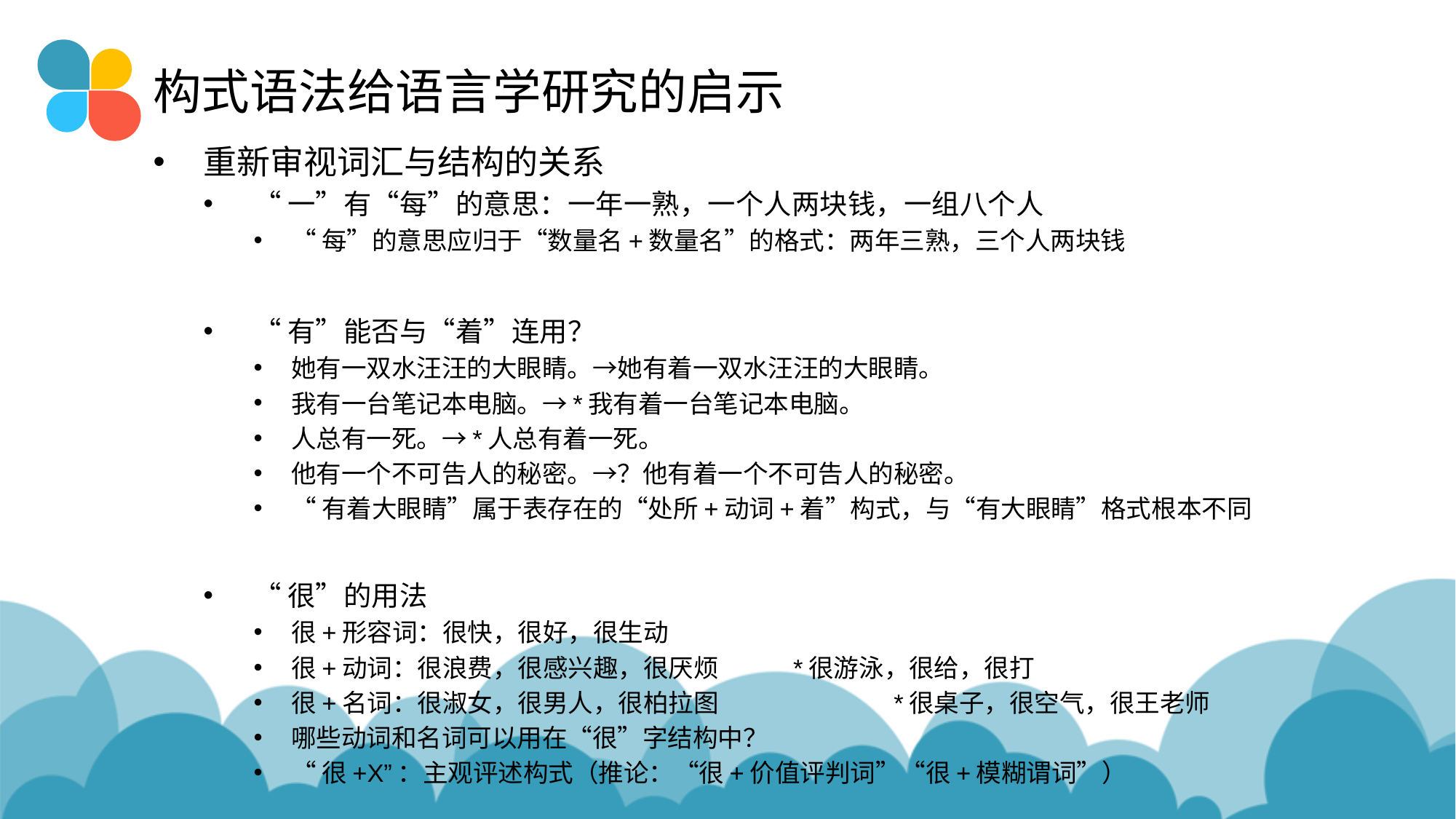

# 构式语法给语言学研究的启示
重新审视词汇与结构的关系
“一”有“每”的意思：一年一熟，一个人两块钱，一组八个人
“每”的意思应归于“数量名+数量名”的格式：两年三熟，三个人两块钱

“有”能否与“着”连用？
她有一双水汪汪的大眼睛。→她有着一双水汪汪的大眼睛。
我有一台笔记本电脑。→*我有着一台笔记本电脑。
人总有一死。→*人总有着一死。
他有一个不可告人的秘密。→？他有着一个不可告人的秘密。
“有着大眼睛”属于表存在的“处所+动词+着”构式，与“有大眼睛”格式根本不同

“很”的用法
很+形容词：很快，很好，很生动
很+动词：很浪费，很感兴趣，很厌烦		*很游泳，很给，很打
很+名词：很淑女，很男人，很柏拉图	 	*很桌子，很空气，很王老师
哪些动词和名词可以用在“很”字结构中？
“很+X”：主观评述构式（推论：“很+价值评判词”“很+模糊谓词”）